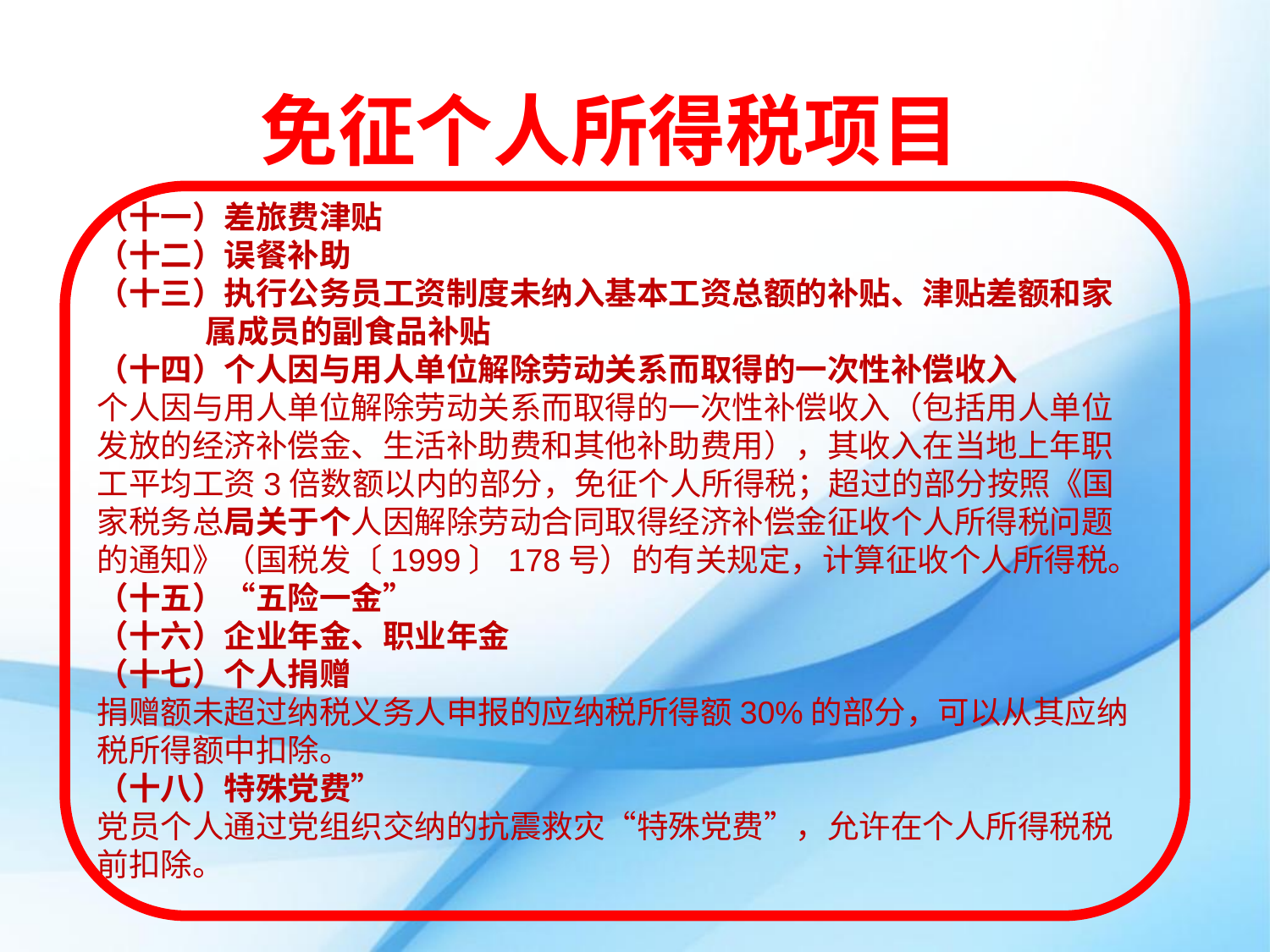

免征个人所得税项目

（十一）差旅费津贴
（十二）误餐补助
（十三）执行公务员工资制度未纳入基本工资总额的补贴、津贴差额和家
              属成员的副食品补贴
（十四）个人因与用人单位解除劳动关系而取得的一次性补偿收入
个人因与用人单位解除劳动关系而取得的一次性补偿收入（包括用人单位发放的经济补偿金、生活补助费和其他补助费用），其收入在当地上年职工平均工资3倍数额以内的部分，免征个人所得税；超过的部分按照《国家税务总局关于个人因解除劳动合同取得经济补偿金征收个人所得税问题的通知》（国税发〔1999〕178号）的有关规定，计算征收个人所得税。
（十五）“五险一金”
（十六）企业年金、职业年金
（十七）个人捐赠
捐赠额未超过纳税义务人申报的应纳税所得额30%的部分，可以从其应纳税所得额中扣除。
（十八）特殊党费”
党员个人通过党组织交纳的抗震救灾“特殊党费”，允许在个人所得税税前扣除。